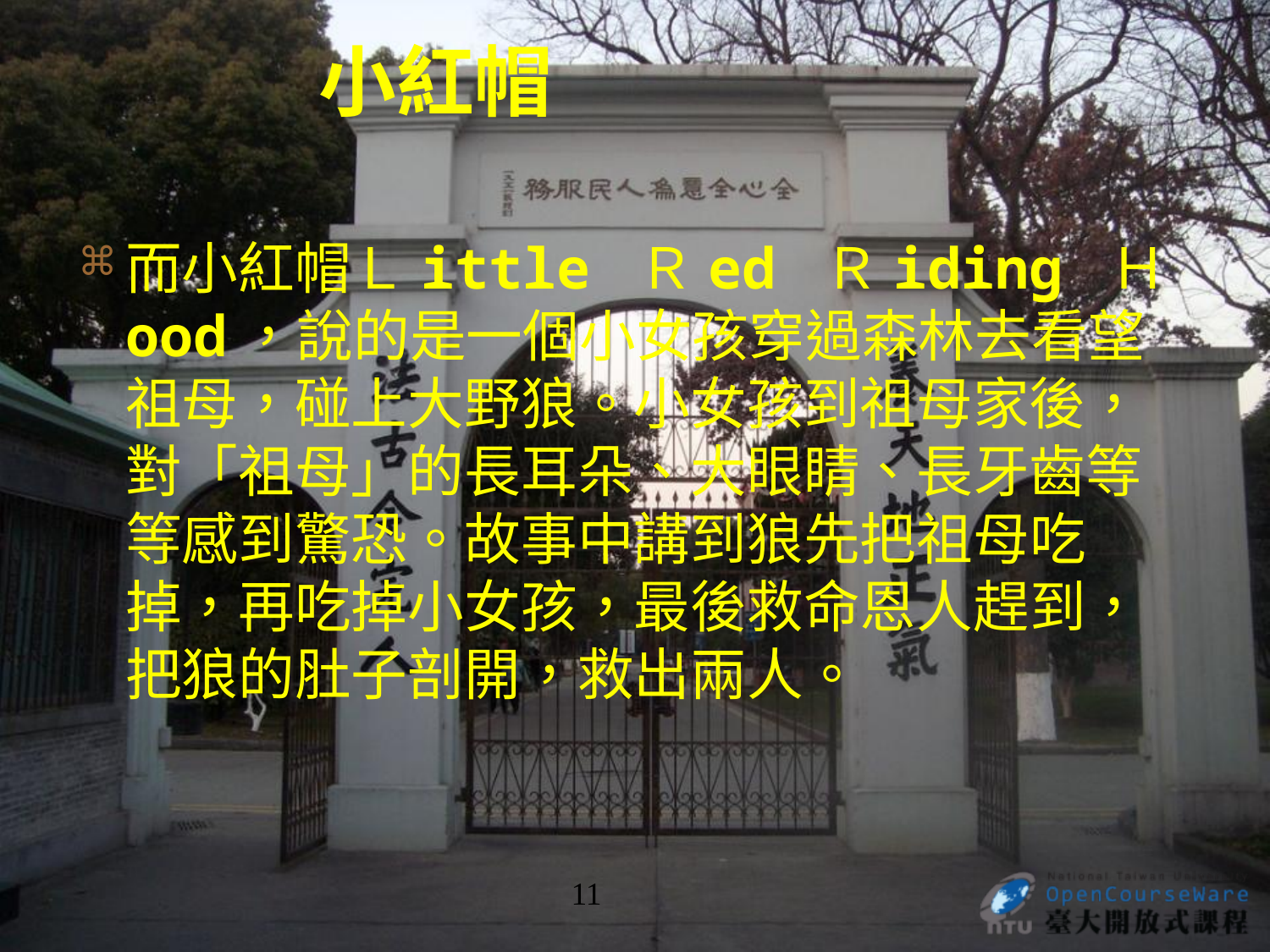

# 小紅帽
而小紅帽Ｌittle Ｒed Ｒiding Ｈood，說的是一個小女孩穿過森林去看望祖母，碰上大野狼。小女孩到祖母家後，對「祖母」的長耳朵、大眼睛、長牙齒等等感到驚恐。故事中講到狼先把祖母吃掉，再吃掉小女孩，最後救命恩人趕到，把狼的肚子剖開，救出兩人。
11